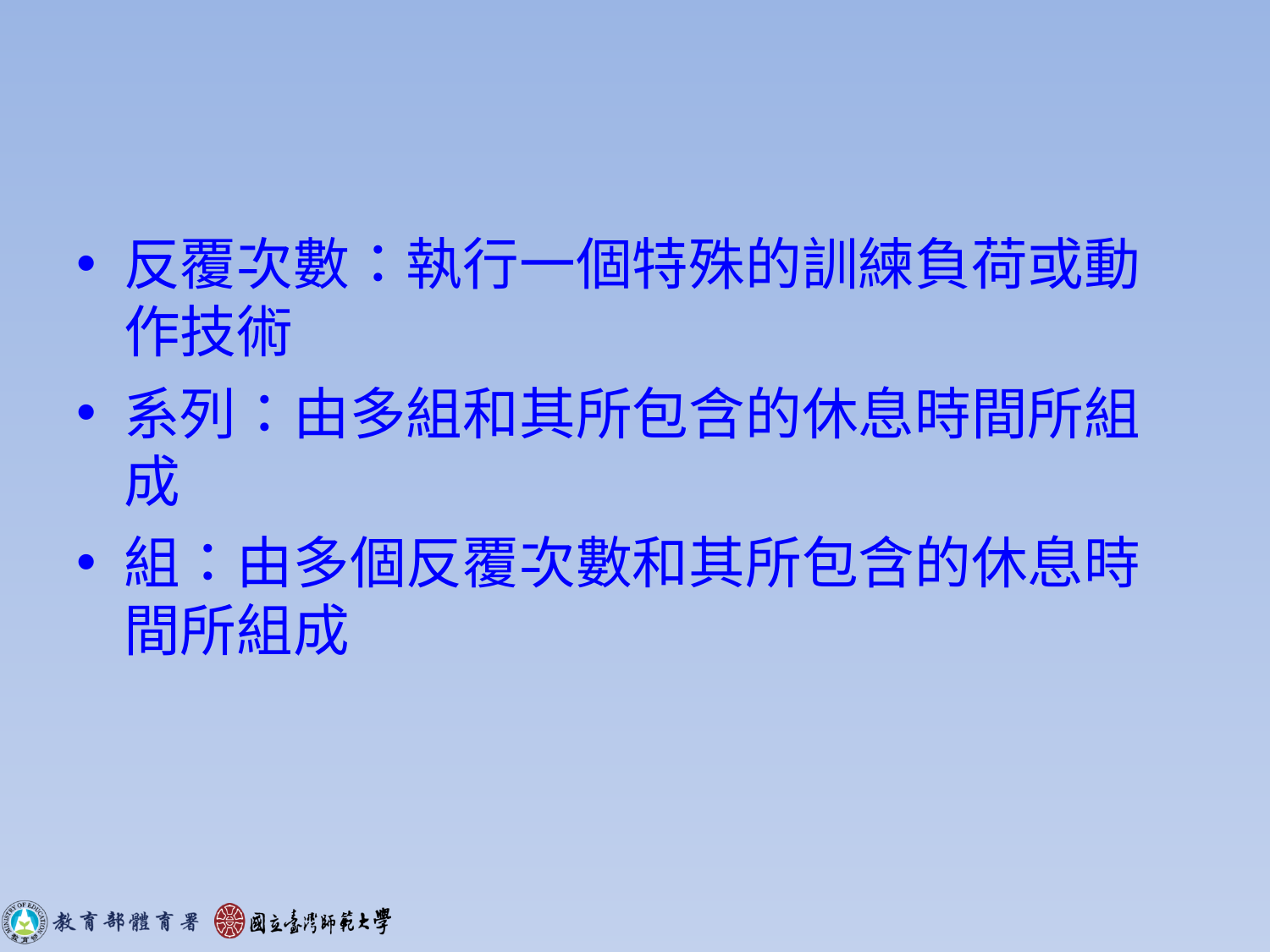

#
反覆次數：執行一個特殊的訓練負荷或動作技術
系列：由多組和其所包含的休息時間所組成
組：由多個反覆次數和其所包含的休息時間所組成